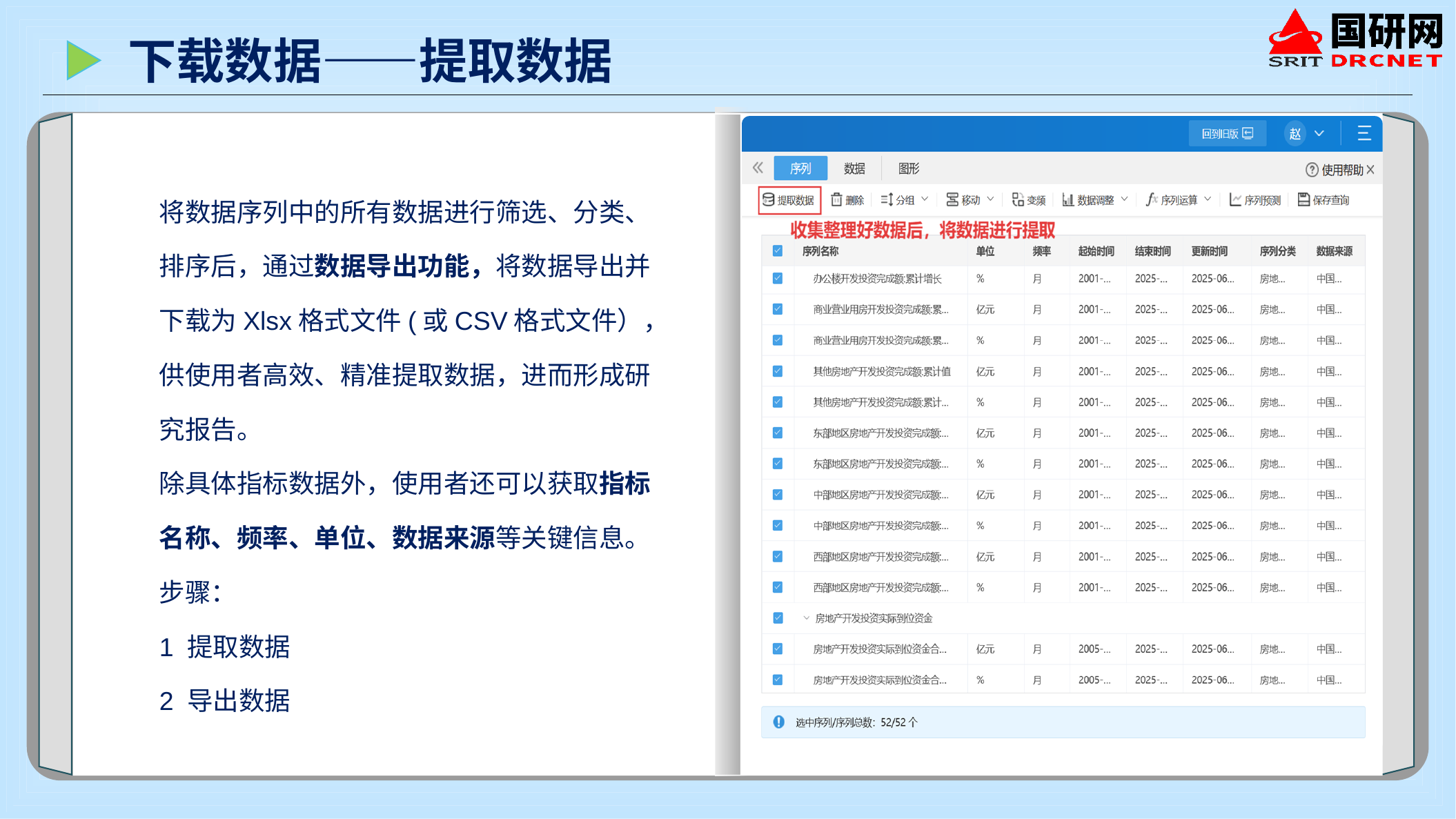

下载数据——提取数据

将数据序列中的所有数据进行筛选、分类、排序后，通过数据导出功能，将数据导出并下载为Xlsx格式文件(或CSV格式文件），供使用者高效、精准提取数据，进而形成研究报告。
除具体指标数据外，使用者还可以获取指标名称、频率、单位、数据来源等关键信息。
步骤：
1 提取数据
2 导出数据